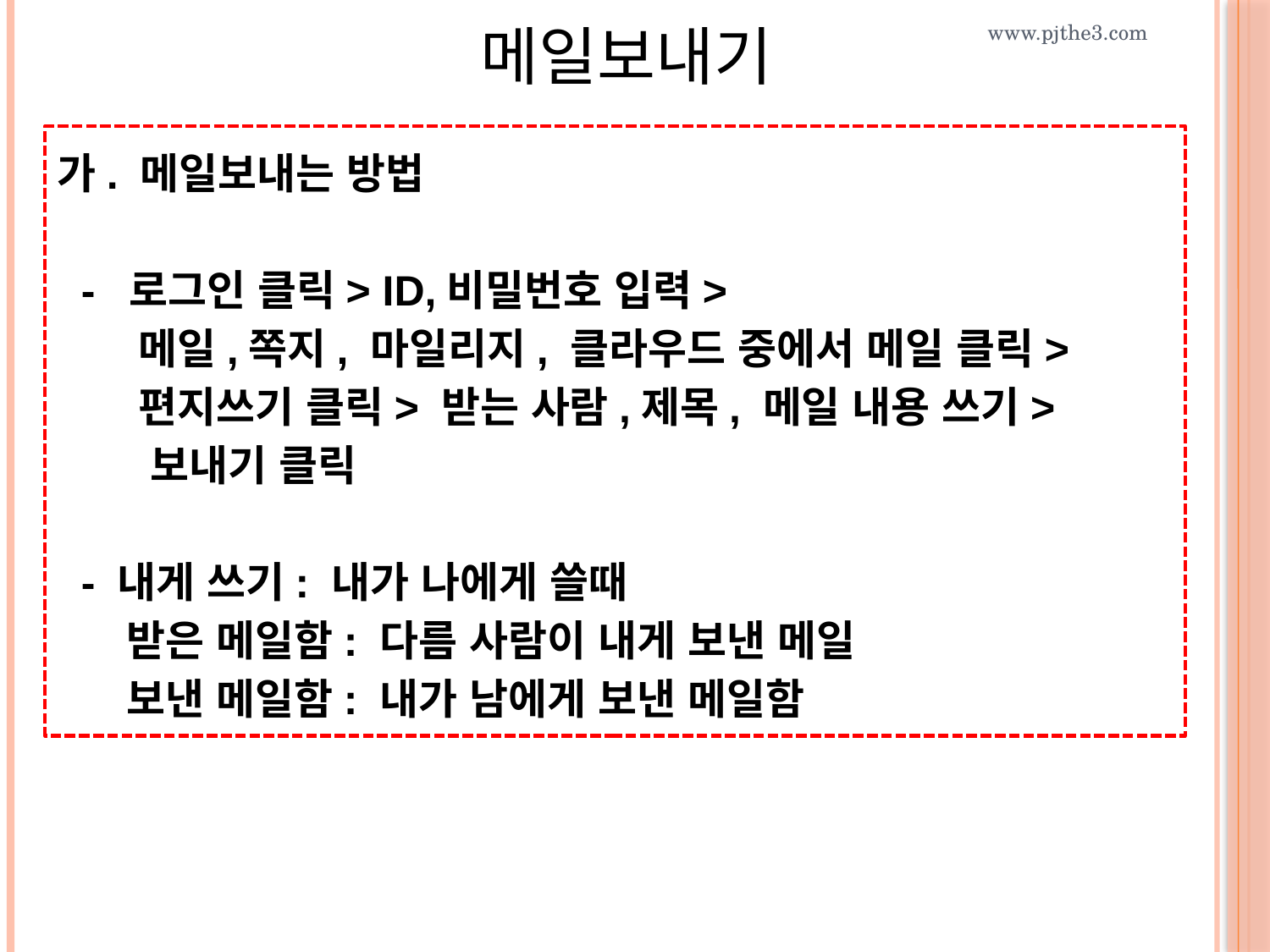

메일보내기
www.pjthe3.com
가. 메일보내는 방법

  -  로그인 클릭> ID,비밀번호 입력>
      메일,쪽지, 마일리지, 클라우드 중에서 메일 클릭>
      편지쓰기 클릭> 받는 사람,제목, 메일 내용 쓰기>
       보내기 클릭

  - 내게 쓰기: 내가 나에게 쓸때
     받은 메일함: 다름 사람이 내게 보낸 메일
     보낸 메일함: 내가 남에게 보낸 메일함